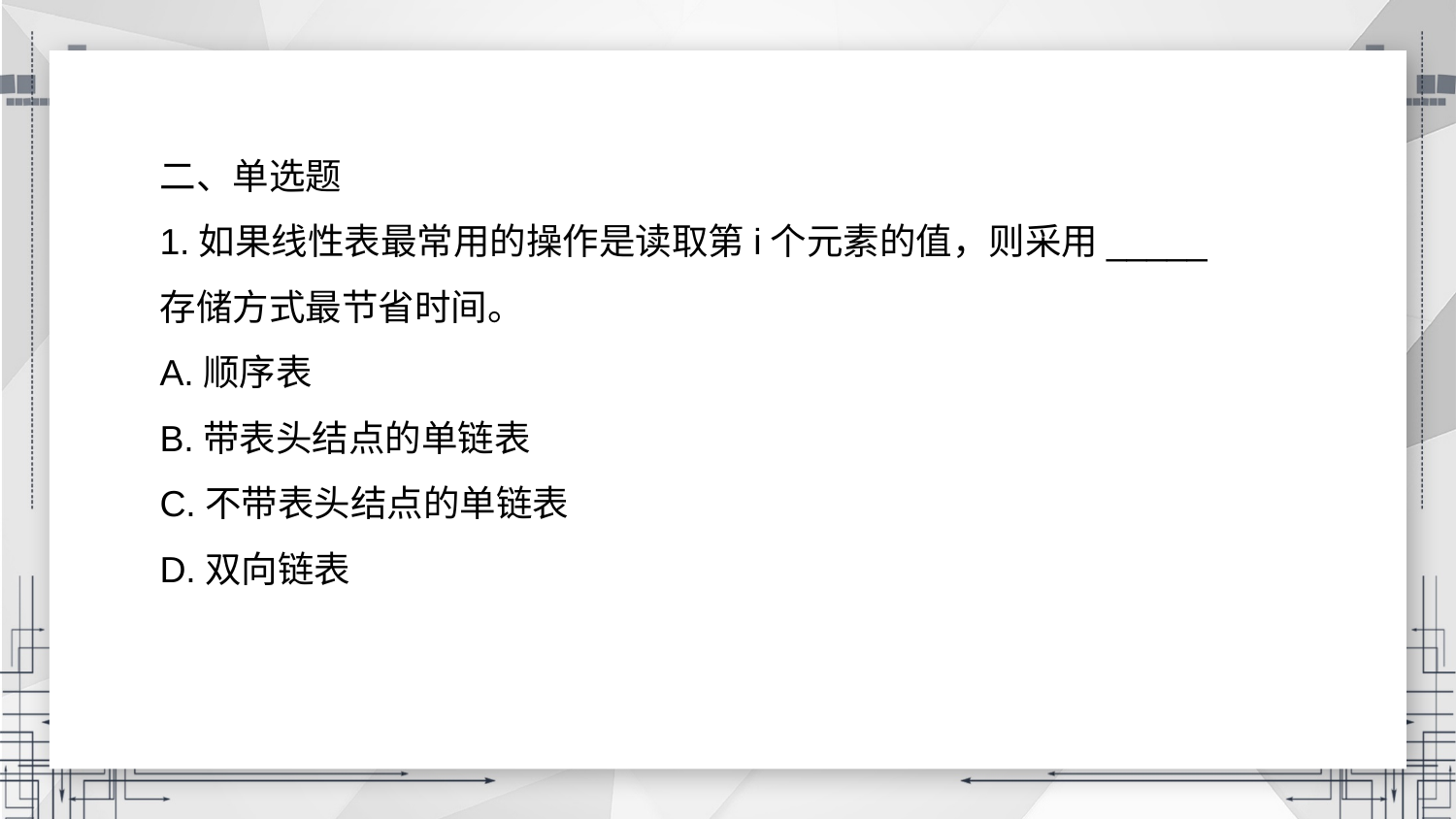

二、单选题
1.如果线性表最常用的操作是读取第i个元素的值，则采用_____存储方式最节省时间。
A.顺序表
B.带表头结点的单链表
C.不带表头结点的单链表
D.双向链表